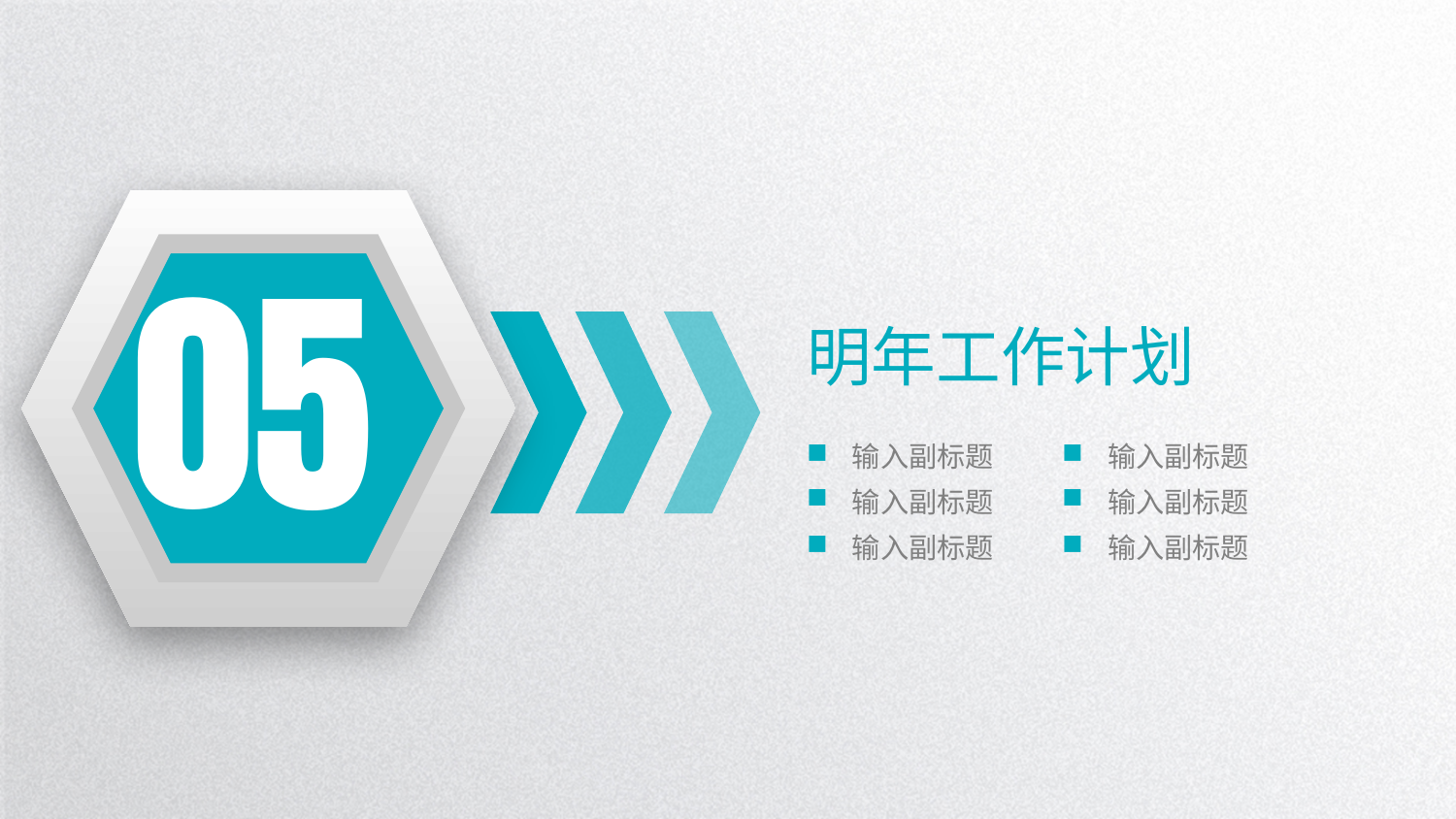

05
明年工作计划
输入副标题
输入副标题
输入副标题

输入副标题
输入副标题
输入副标题